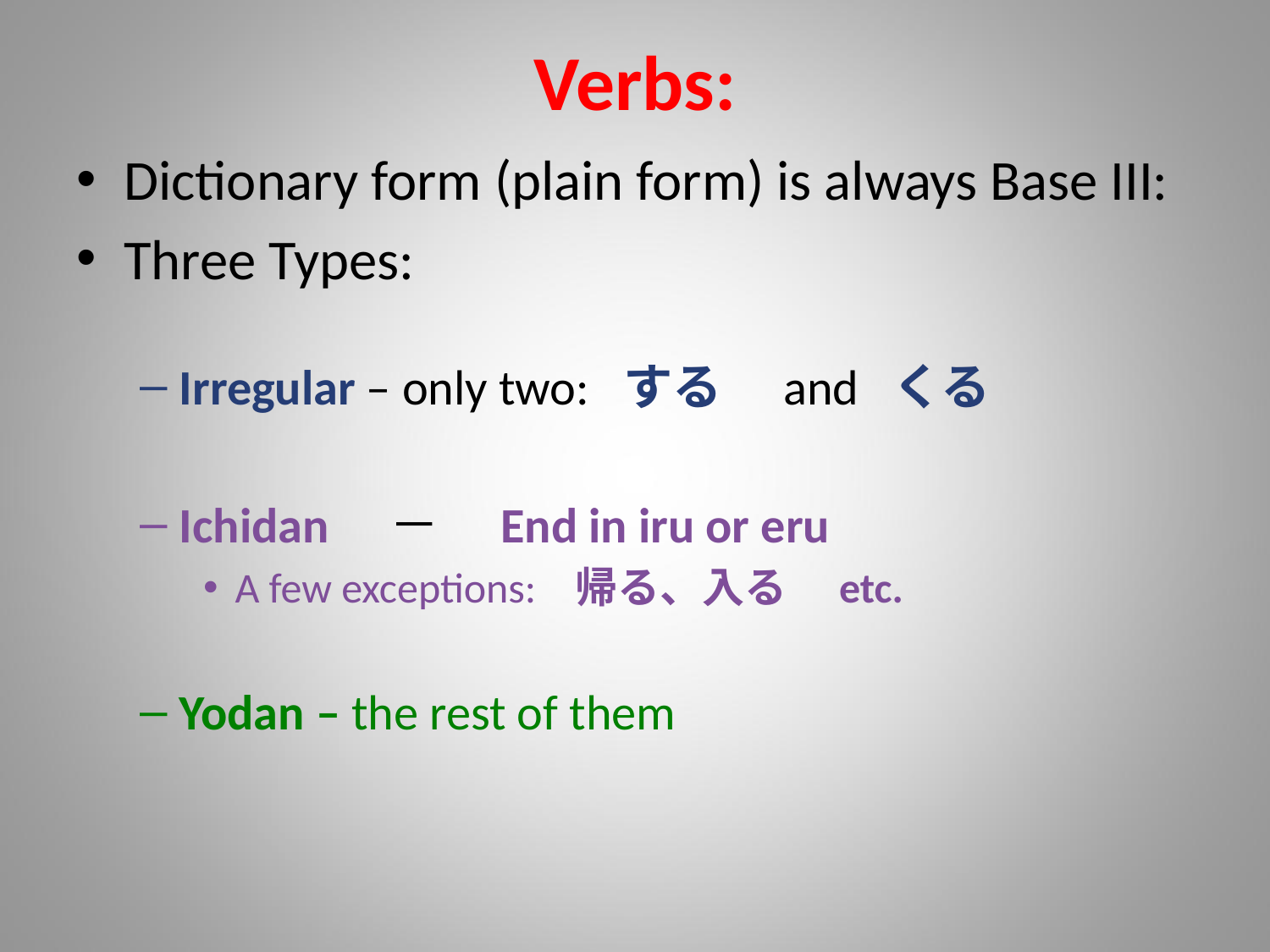

# Verbs:
Dictionary form (plain form) is always Base III:
Three Types:

Irregular – only two:  する　and  くる

Ichidan　－　End in iru or eru
A few exceptions:   帰る、入る　etc.

Yodan – the rest of them